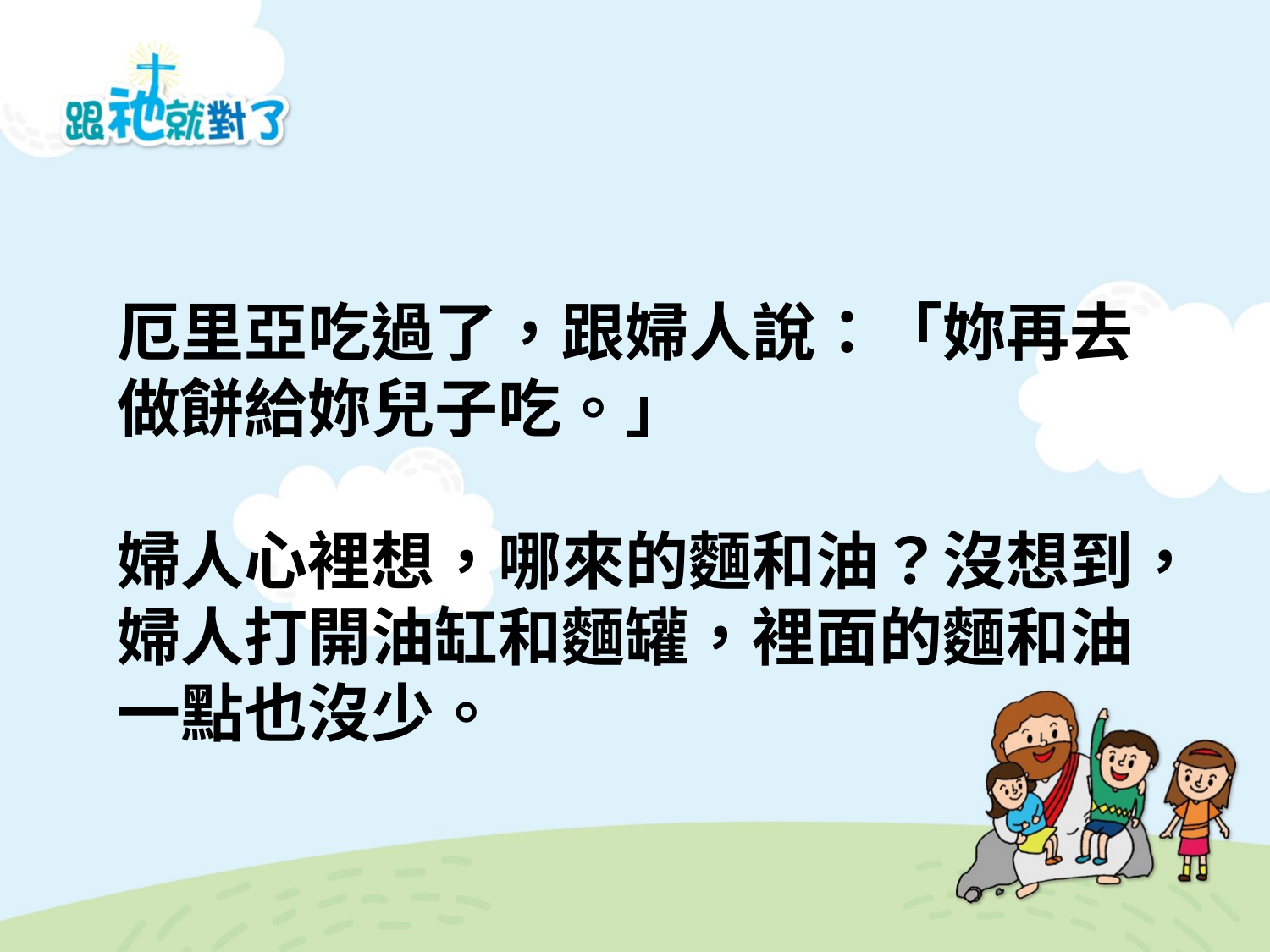

厄里亞吃過了，跟婦人說：「妳再去做餅給妳兒子吃。」

婦人心裡想，哪來的麵和油？沒想到，婦人打開油缸和麵罐，裡面的麵和油一點也沒少。